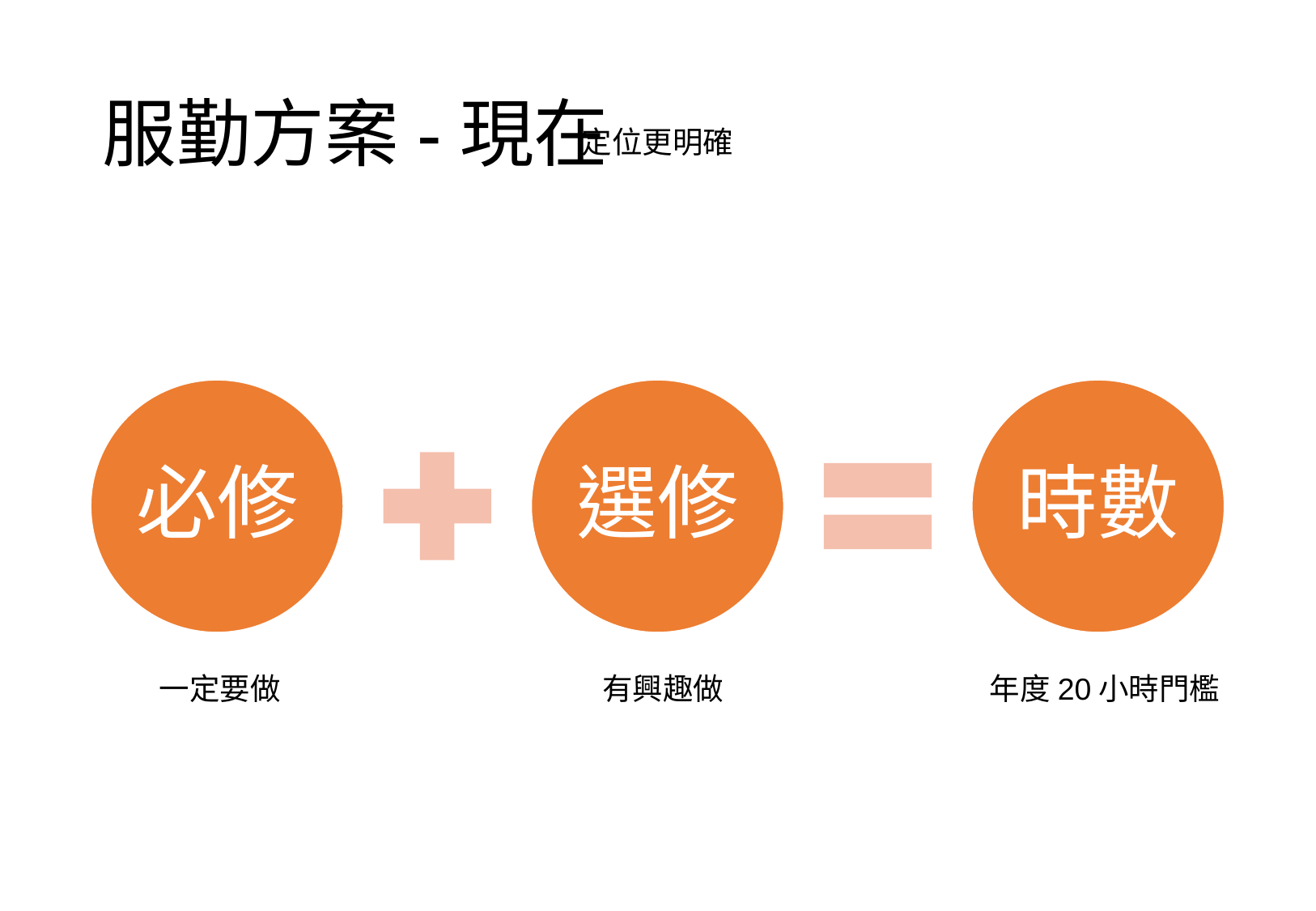

# 服勤方案-現在
定位更明確
必修

選修

時數
一定要做
有興趣做
年度20小時門檻